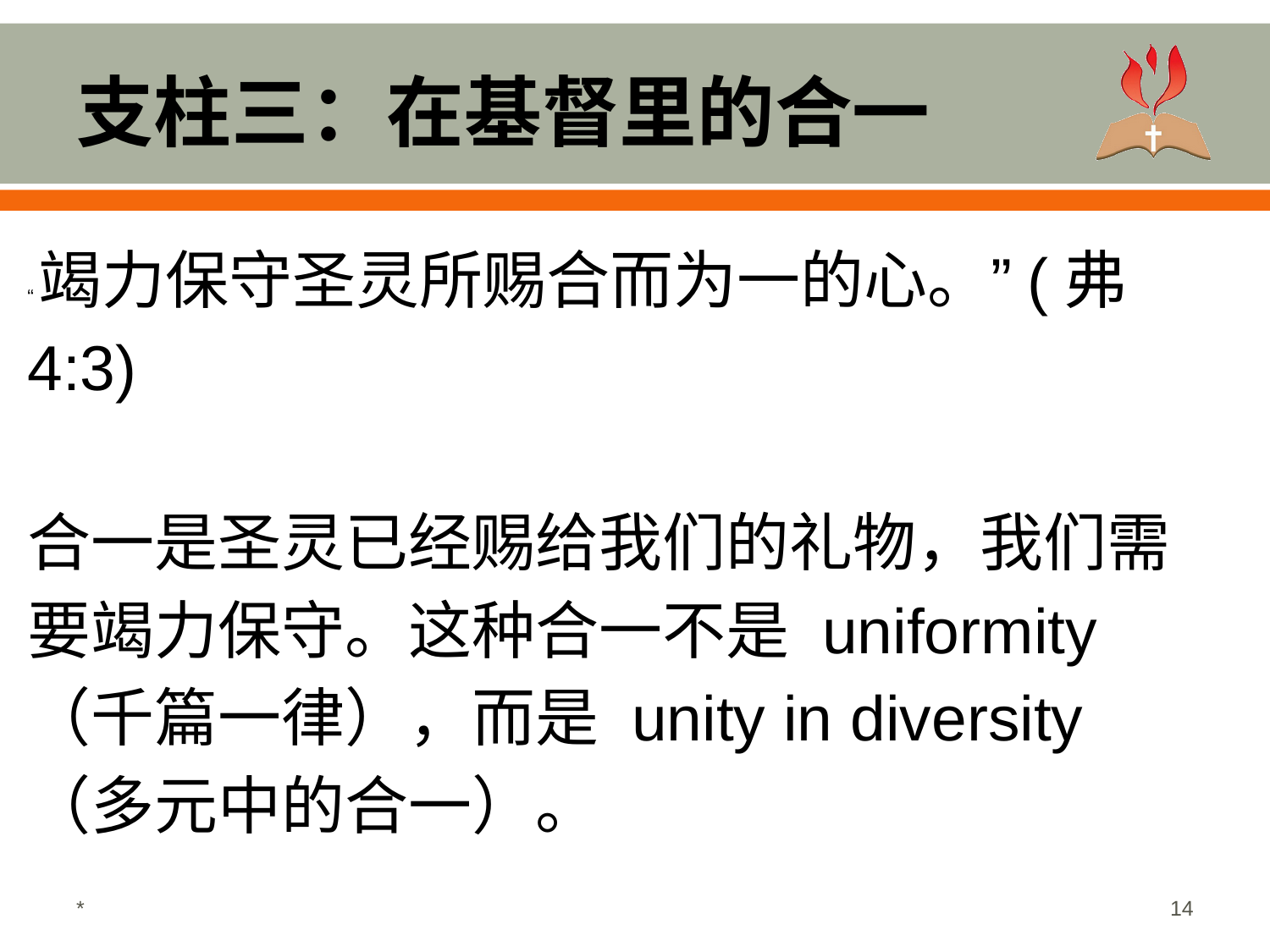

# 支柱三：在基督里的合一
“竭力保守圣灵所赐合而为一的心。”(弗4:3)

合一是圣灵已经赐给我们的礼物，我们需要竭力保守。这种合一不是 uniformity（千篇一律），而是 unity in diversity（多元中的合一）。

*
14